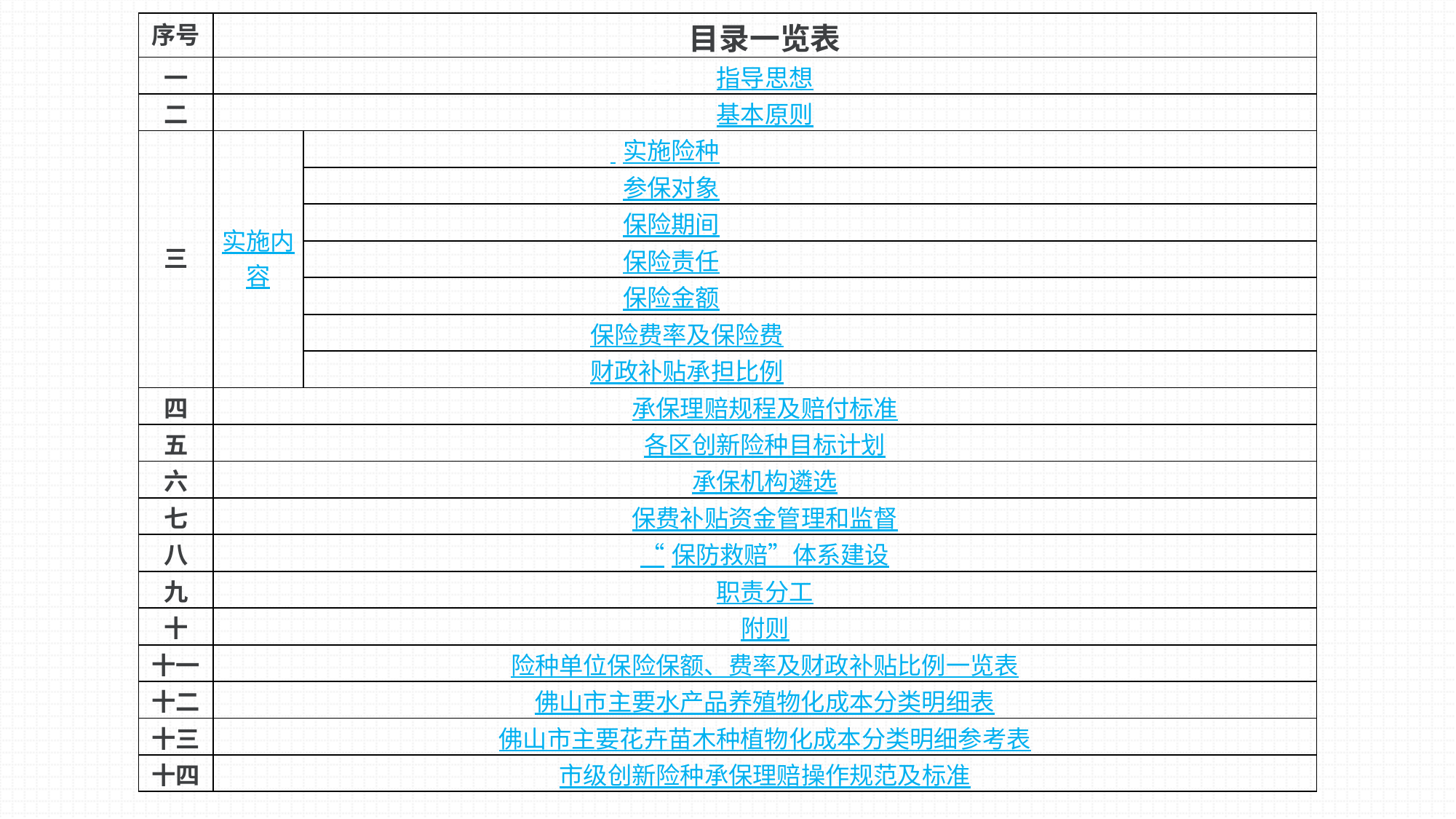

| 序号 | 目录一览表 |  |
| --- | --- | --- |
| 一 | 指导思想 |  |
| 二 | 基本原则 |  |
| 三 | 实施内容 | 实施险种 |
|  |  | 参保对象 |
|  |  | 保险期间 |
|  |  | 保险责任 |
|  |  | 保险金额 |
|  |  | 保险费率及保险费 |
|  |  | 财政补贴承担比例 |
| 四 | 承保理赔规程及赔付标准 |  |
| 五 | 各区创新险种目标计划 |  |
| 六 | 承保机构遴选 |  |
| 七 | 保费补贴资金管理和监督 |  |
| 八 | “保防救赔”体系建设 |  |
| 九 | 职责分工 |  |
| 十 | 附则 |  |
| 十一 | 险种单位保险保额、费率及财政补贴比例一览表 |  |
| 十二 | 佛山市主要水产品养殖物化成本分类明细表 |  |
| 十三 | 佛山市主要花卉苗木种植物化成本分类明细参考表 |  |
| 十四 | 市级创新险种承保理赔操作规范及标准 |  |
目      录